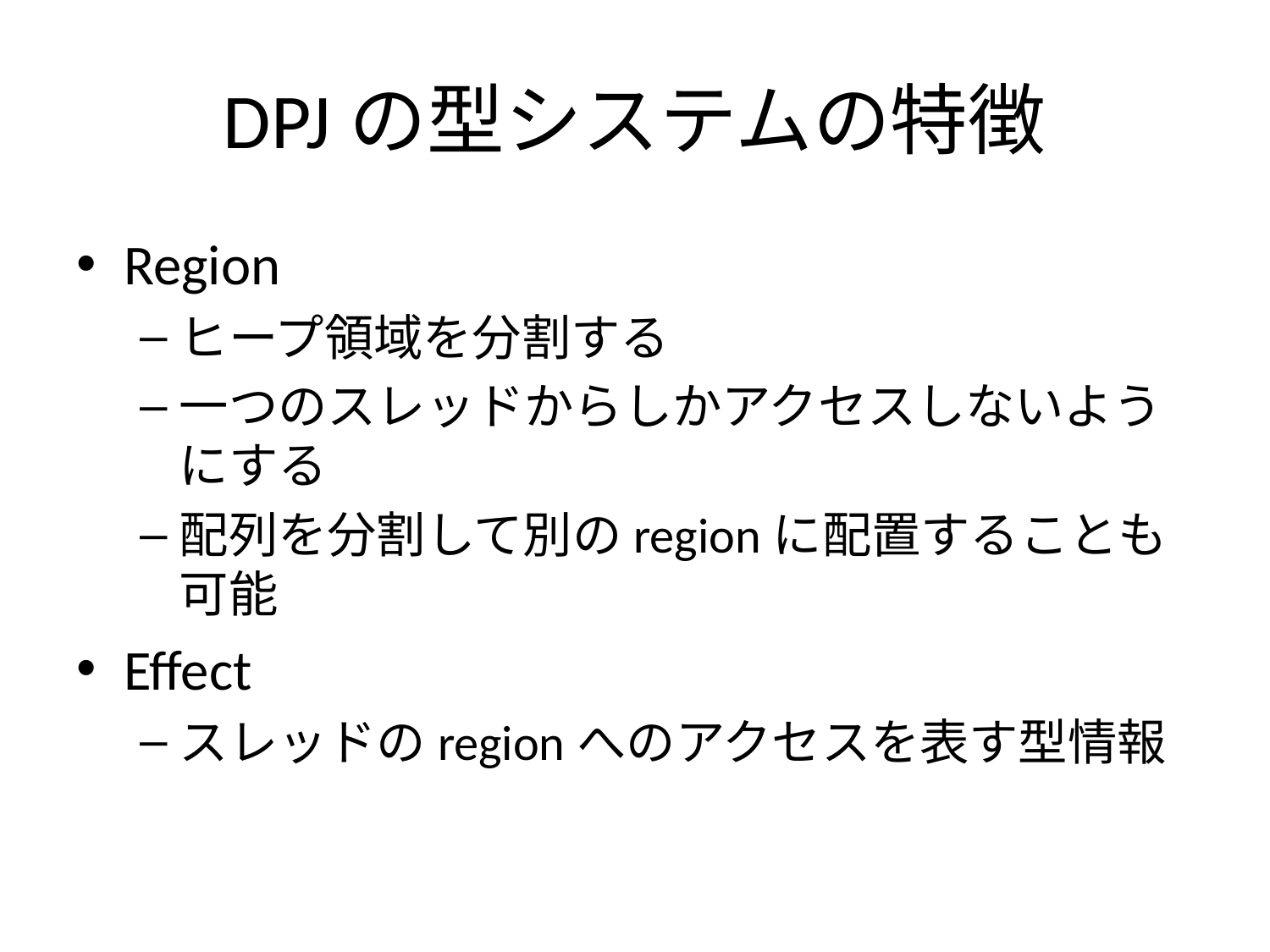

# DPJの型システムの特徴
Region
ヒープ領域を分割する
一つのスレッドからしかアクセスしないようにする
配列を分割して別のregionに配置することも可能
Effect
スレッドのregionへのアクセスを表す型情報